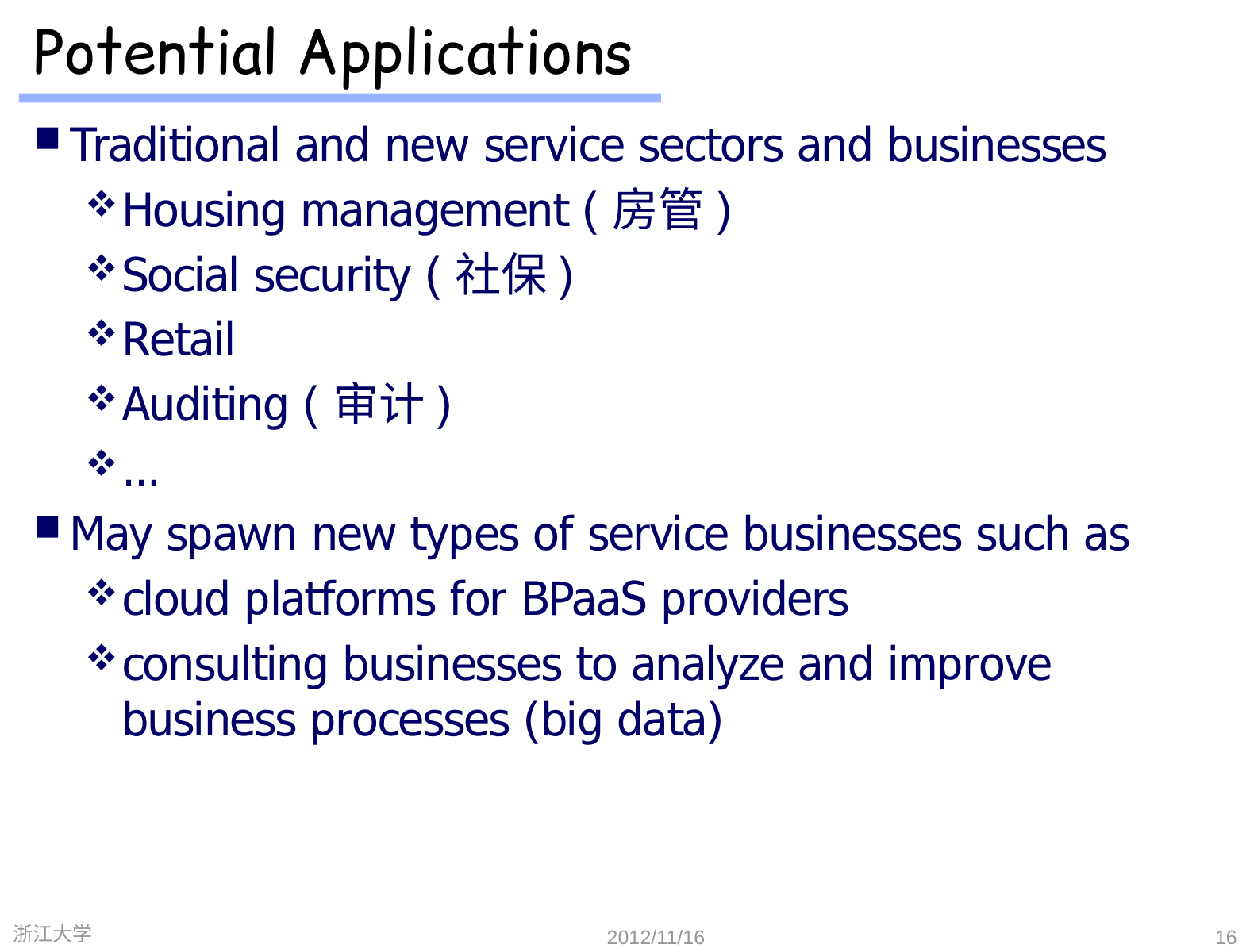

# Potential Applications
Traditional and new service sectors and businesses
Housing management (房管)
Social security (社保)
Retail
Auditing (审计)
…
May spawn new types of service businesses such as
cloud platforms for BPaaS providers
consulting businesses to analyze and improve business processes (big data)
浙江大学
2012/11/16
16